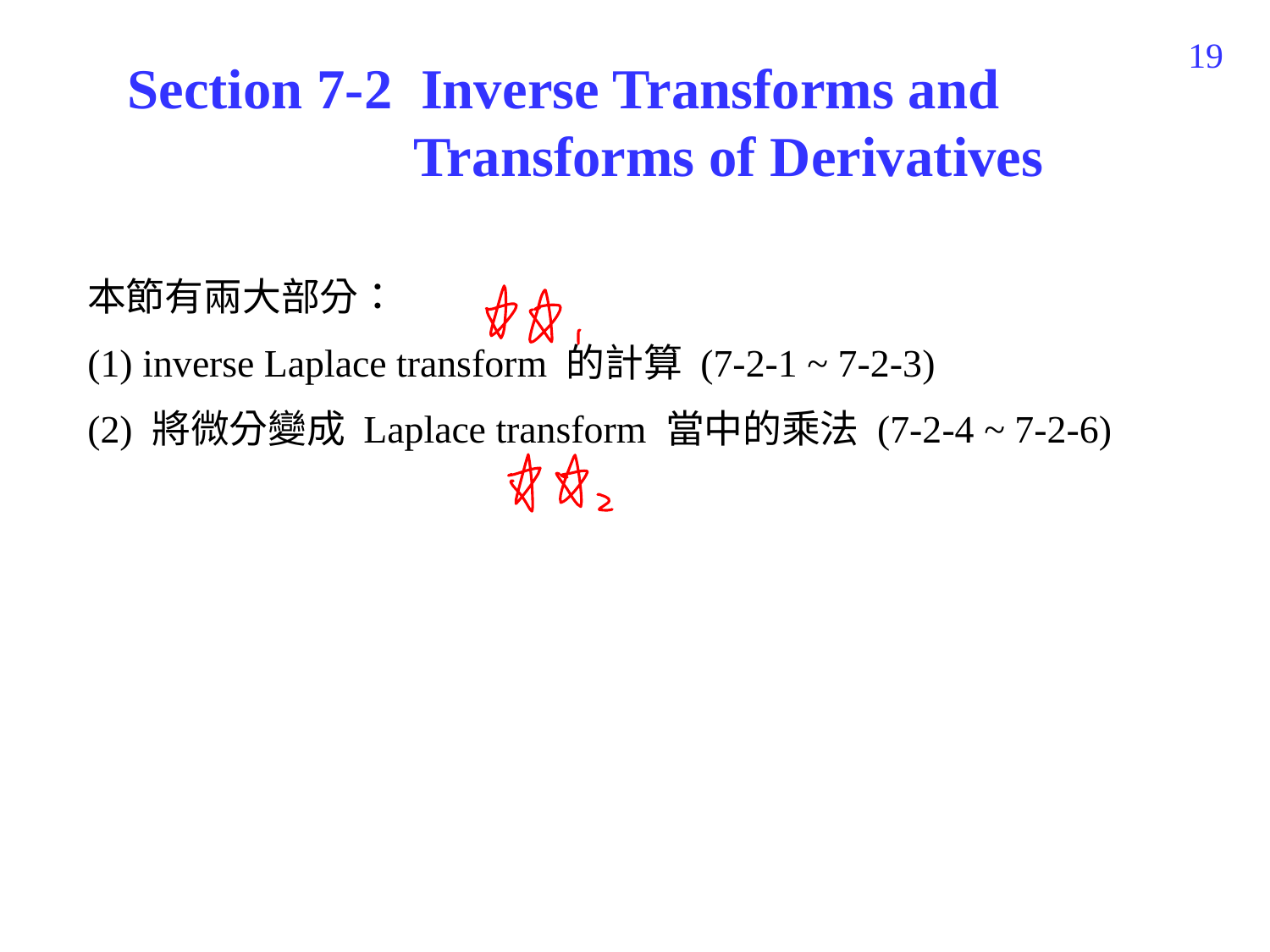

19
Section 7-2  Inverse Transforms and Transforms of Derivatives
本節有兩大部分：
(1) inverse Laplace transform 的計算 (7-2-1 ~ 7-2-3)
(2) 將微分變成 Laplace transform 當中的乘法 (7-2-4 ~ 7-2-6)